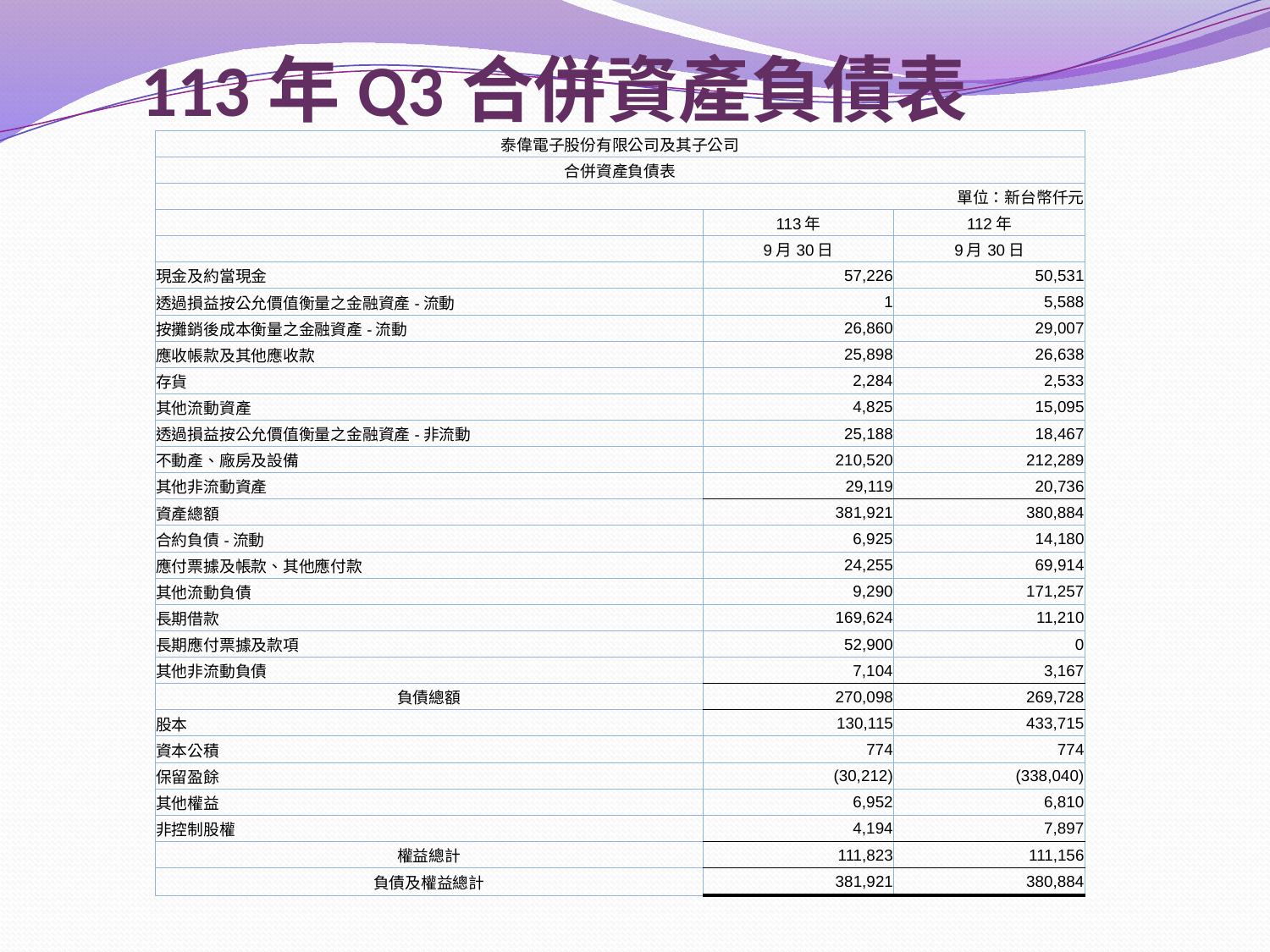

# 113年Q3合併資產負債表
| 泰偉電子股份有限公司及其子公司 |  |  |
| --- | --- | --- |
| 合併資產負債表 |  |  |
| 單位：新台幣仟元 |  |  |
|  | 113年 | 112年 |
|  | 9月30日 | 9月30日 |
| 現金及約當現金 | 57,226 | 50,531 |
| 透過損益按公允價值衡量之金融資產-流動 | 1 | 5,588 |
| 按攤銷後成本衡量之金融資產-流動 | 26,860 | 29,007 |
| 應收帳款及其他應收款 | 25,898 | 26,638 |
| 存貨 | 2,284 | 2,533 |
| 其他流動資產 | 4,825 | 15,095 |
| 透過損益按公允價值衡量之金融資產-非流動 | 25,188 | 18,467 |
| 不動產、廠房及設備 | 210,520 | 212,289 |
| 其他非流動資產 | 29,119 | 20,736 |
| 資產總額 | 381,921 | 380,884 |
| 合約負債-流動 | 6,925 | 14,180 |
| 應付票據及帳款、其他應付款 | 24,255 | 69,914 |
| 其他流動負債 | 9,290 | 171,257 |
| 長期借款 | 169,624 | 11,210 |
| 長期應付票據及款項 | 52,900 | 0 |
| 其他非流動負債 | 7,104 | 3,167 |
| 負債總額 | 270,098 | 269,728 |
| 股本 | 130,115 | 433,715 |
| 資本公積 | 774 | 774 |
| 保留盈餘 | (30,212) | (338,040) |
| 其他權益 | 6,952 | 6,810 |
| 非控制股權 | 4,194 | 7,897 |
| 權益總計 | 111,823 | 111,156 |
| 負債及權益總計 | 381,921 | 380,884 |